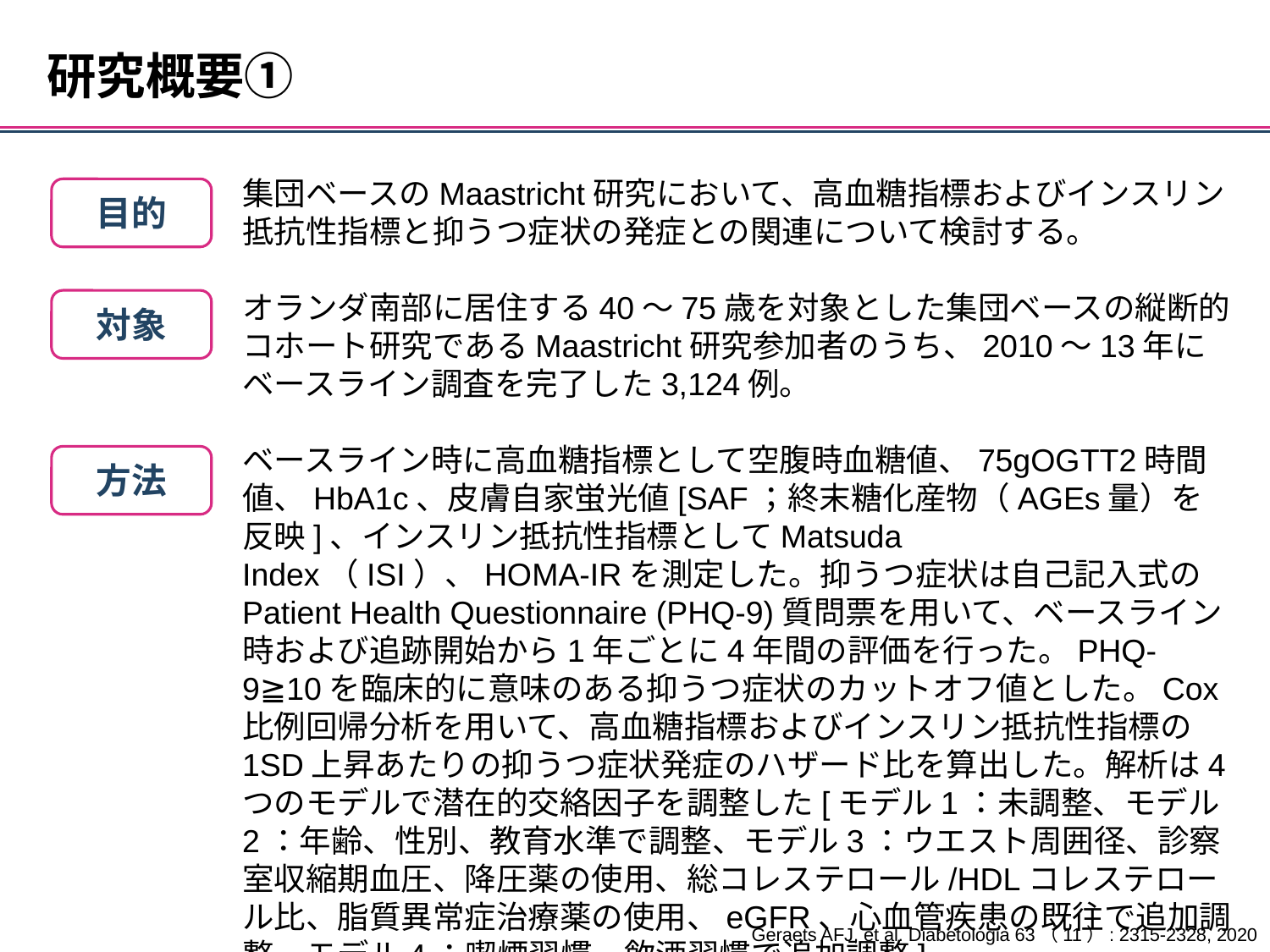

研究概要①
集団ベースのMaastricht研究において、高血糖指標およびインスリン抵抗性指標と抑うつ症状の発症との関連について検討する。

オランダ南部に居住する40～75歳を対象とした集団ベースの縦断的コホート研究であるMaastricht研究参加者のうち、2010～13年にベースライン調査を完了した3,124例。

ベースライン時に高血糖指標として空腹時血糖値、75gOGTT2時間値、HbA1c、皮膚自家蛍光値[SAF；終末糖化産物（AGEs量）を反映]、インスリン抵抗性指標としてMatsuda Index（ISI）、HOMA-IRを測定した。抑うつ症状は自己記入式のPatient Health Questionnaire (PHQ-9)質問票を用いて、ベースライン時および追跡開始から1年ごとに4年間の評価を行った。PHQ-9≧10を臨床的に意味のある抑うつ症状のカットオフ値とした。Cox比例回帰分析を用いて、高血糖指標およびインスリン抵抗性指標の1SD上昇あたりの抑うつ症状発症のハザード比を算出した。解析は4つのモデルで潜在的交絡因子を調整した[モデル1：未調整、モデル2：年齢、性別、教育水準で調整、モデル3：ウエスト周囲径、診察室収縮期血圧、降圧薬の使用、総コレステロール/HDLコレステロール比、脂質異常症治療薬の使用、eGFR、心血管疾患の既往で追加調整、モデル4：喫煙習慣、飲酒習慣で追加調整]。

目的

対象

方法
Geraets AFJ, et al. Diabetologia 63（11）: 2315-2328, 2020